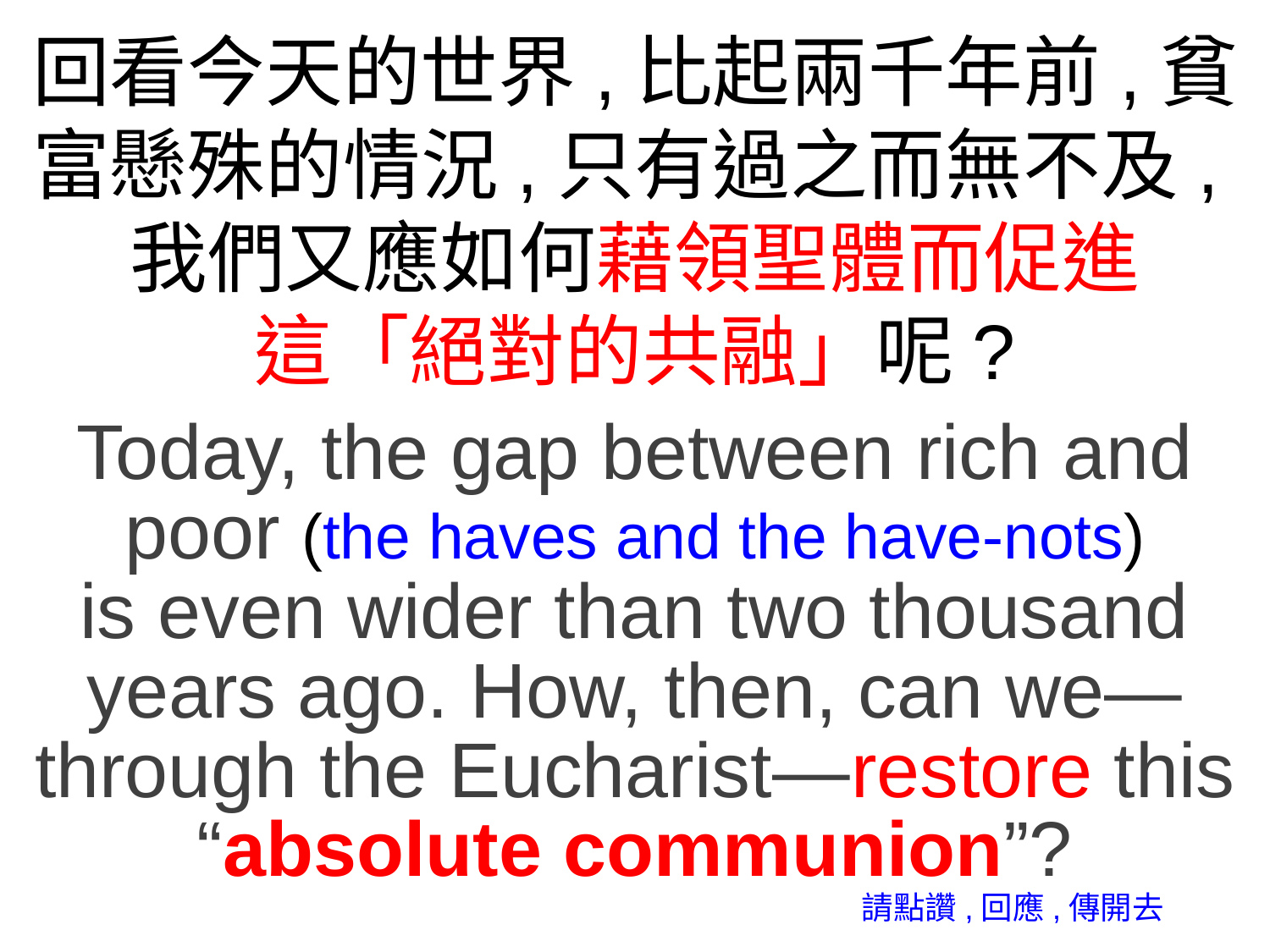

回看今天的世界,比起兩千年前,貧富懸殊的情況,只有過之而無不及,我們又應如何藉領聖體而促進
這「絕對的共融」呢?
Today, the gap between rich and poor (the haves and the have-nots)
is even wider than two thousand years ago. How, then, can we—through the Eucharist—restore this “absolute communion”?
                                                                                                        請點讚,回應,傳開去